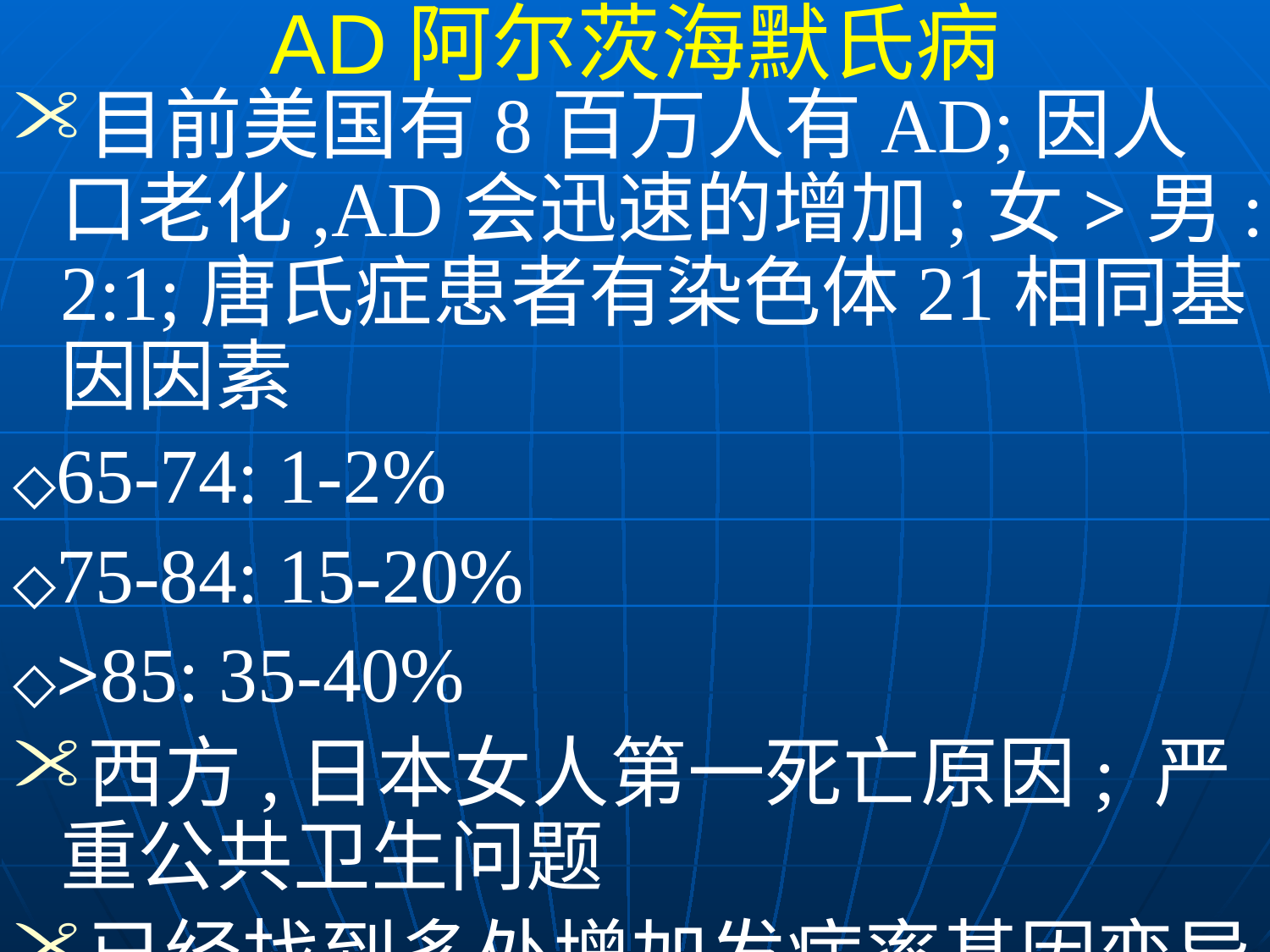

AD阿尔茨海默氏病
目前美国有8百万人有AD;因人口老化,AD会迅速的增加;女>男:2:1;唐氏症患者有染色体21相同基因因素
◇65-74: 1-2%
◇75-84: 15-20%
◇>85: 35-40%
西方,日本女人第一死亡原因; 严重公共卫生问题
已经找到多处增加发病率基因变异